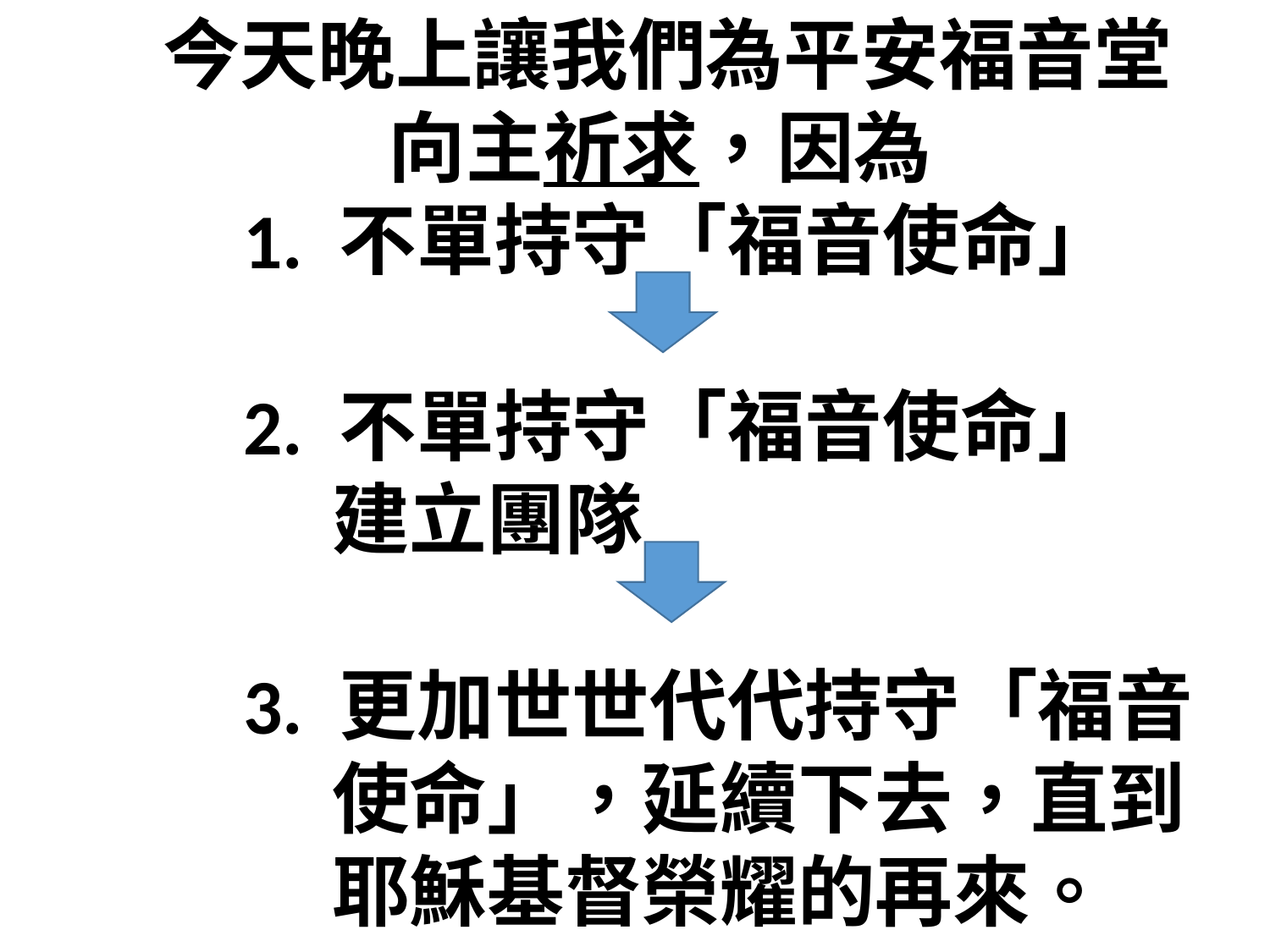

今天晚上讓我們為平安福音堂向主祈求，因為
       1. 不單持守「福音使命」

       2. 不單持守「福音使命」
           建立團隊

       3. 更加世世代代持守「福音
           使命」，延續下去，直到
           耶穌基督榮耀的再來。